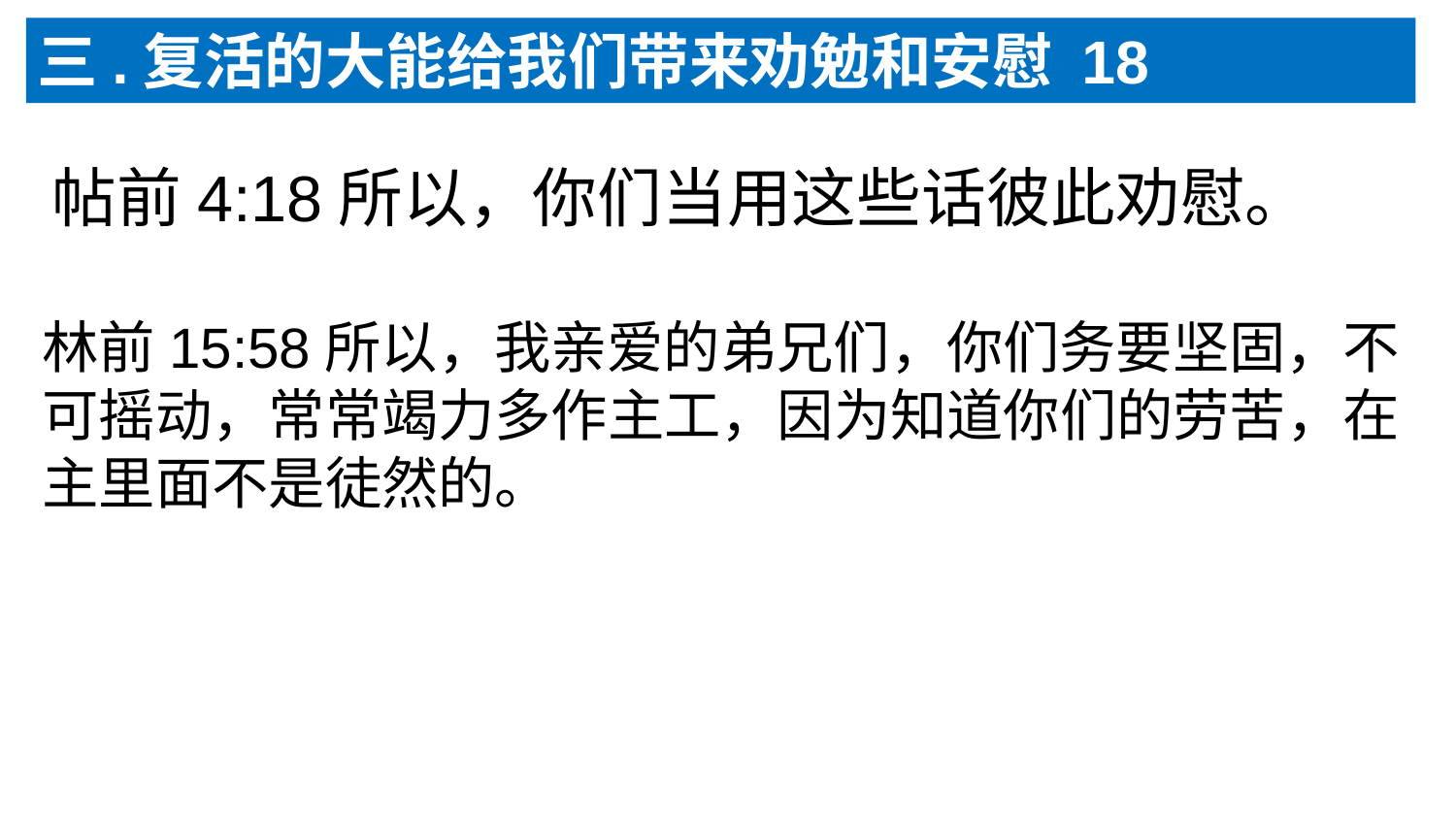

三.复活的大能给我们带来劝勉和安慰 18

帖前4:18所以，你们当用这些话彼此劝慰。
林前15:58所以，我亲爱的弟兄们，你们务要坚固，不可摇动，常常竭力多作主工，因为知道你们的劳苦，在主里面不是徒然的。